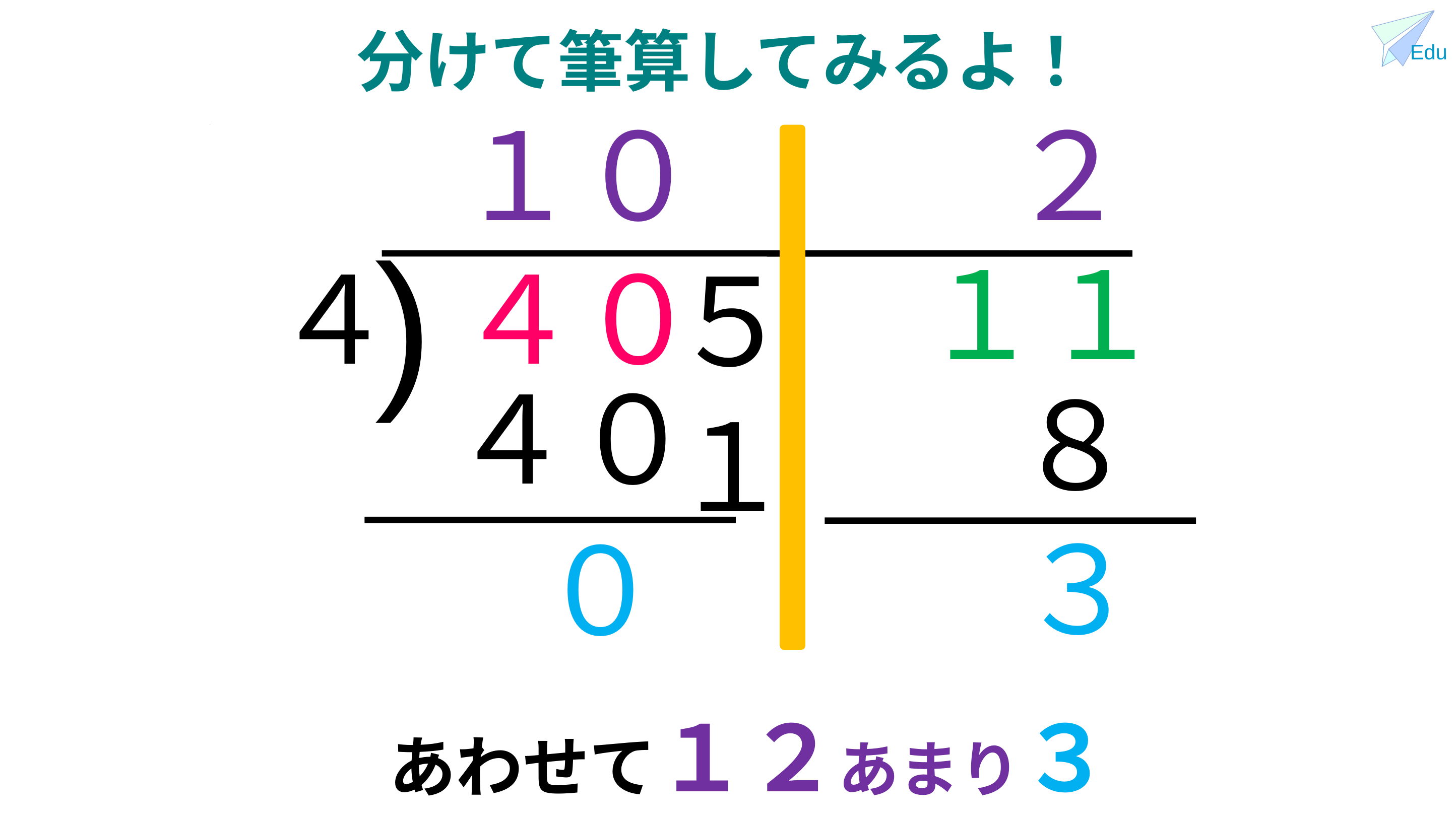

分けて筆算してみるよ！
１０
２

)
１１
４
４０
５ １

４０
８

３
０

あわせて１２あまり３